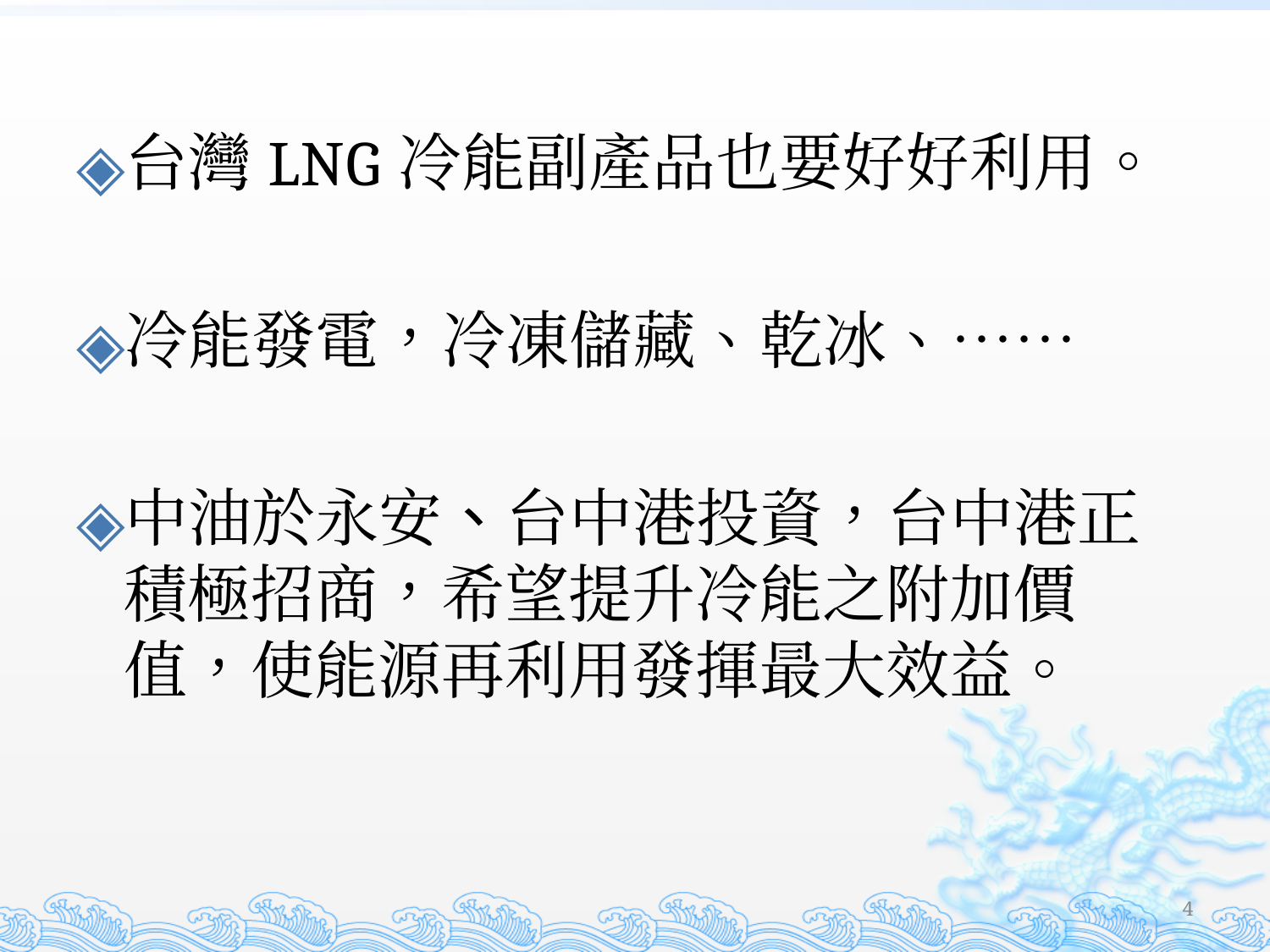

#
台灣LNG冷能副產品也要好好利用。

冷能發電，冷凍儲藏、乾冰、⋯⋯

中油於永安、台中港投資，台中港正積極招商，希望提升冷能之附加價值，使能源再利用發揮最大效益。

4